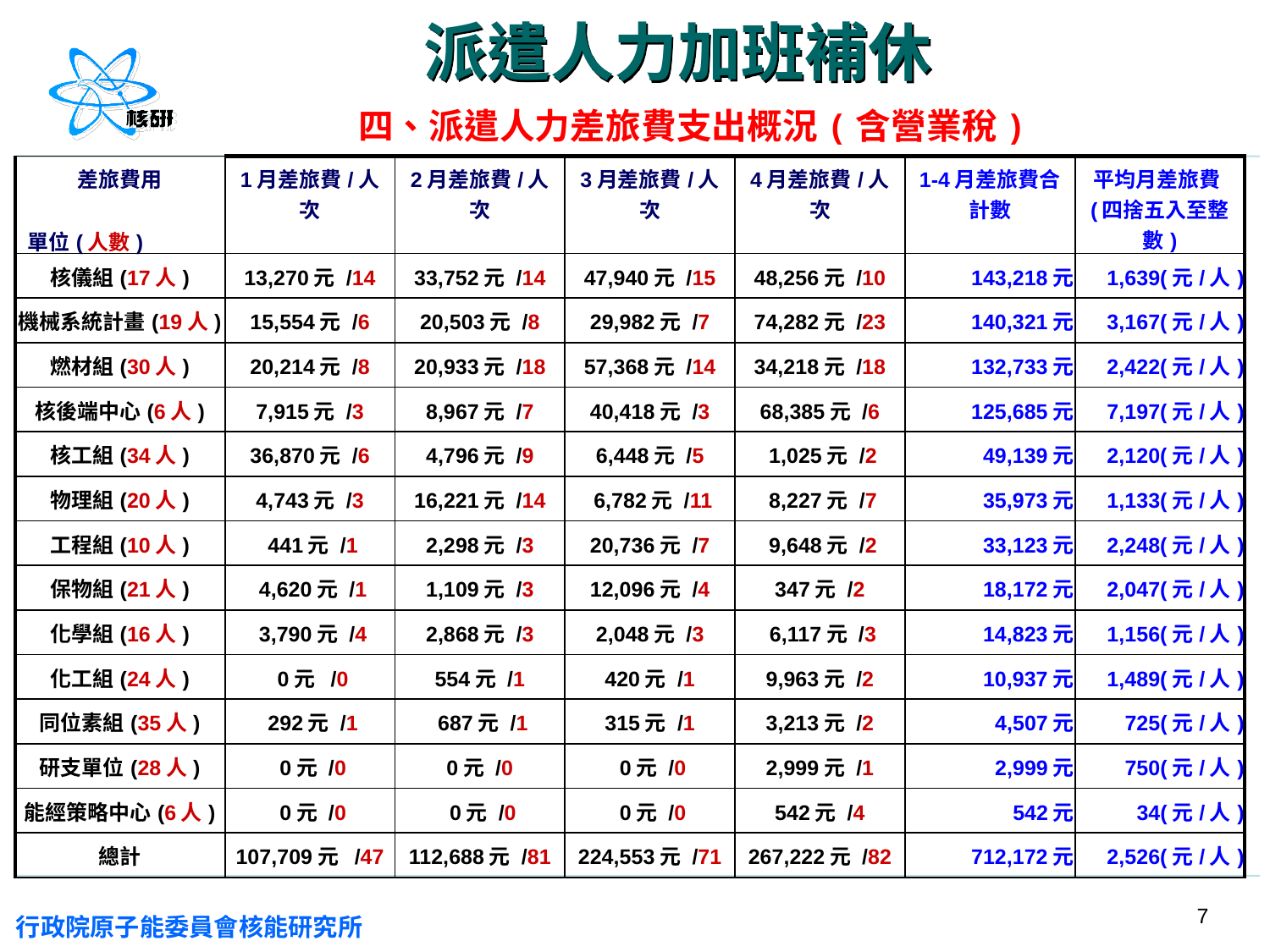

# 派遣人力加班補休
四、派遣人力差旅費支出概況(含營業稅)
| 差旅費用 單位(人數) | 1月差旅費/人次 | 2月差旅費/人次 | 3月差旅費/人次 | 4月差旅費/人次 | 1-4月差旅費合計數 | 平均月差旅費(四捨五入至整數) |
| --- | --- | --- | --- | --- | --- | --- |
| 核儀組(17人) | 13,270元 /14 | 33,752元 /14 | 47,940元 /15 | 48,256元 /10 | 143,218元 | 1,639(元/人) |
| 機械系統計畫(19人) | 15,554元 /6 | 20,503元 /8 | 29,982元 /7 | 74,282元 /23 | 140,321元 | 3,167(元/人) |
| 燃材組(30人) | 20,214元 /8 | 20,933元 /18 | 57,368元 /14 | 34,218元 /18 | 132,733元 | 2,422(元/人) |
| 核後端中心(6人) | 7,915元 /3 | 8,967元 /7 | 40,418元 /3 | 68,385元 /6 | 125,685元 | 7,197(元/人) |
| 核工組(34人) | 36,870元 /6 | 4,796元 /9 | 6,448元 /5 | 1,025元 /2 | 49,139元 | 2,120(元/人) |
| 物理組(20人) | 4,743元 /3 | 16,221元 /14 | 6,782元 /11 | 8,227元 /7 | 35,973元 | 1,133(元/人) |
| 工程組(10人) | 441元 /1 | 2,298元 /3 | 20,736元 /7 | 9,648元 /2 | 33,123元 | 2,248(元/人) |
| 保物組(21人) | 4,620元 /1 | 1,109元 /3 | 12,096元 /4 | 347元 /2 | 18,172元 | 2,047(元/人) |
| 化學組(16人) | 3,790元 /4 | 2,868元 /3 | 2,048元 /3 | 6,117元 /3 | 14,823元 | 1,156(元/人) |
| 化工組(24人) | 0元 /0 | 554元 /1 | 420元 /1 | 9,963元 /2 | 10,937元 | 1,489(元/人) |
| 同位素組(35人) | 292元 /1 | 687元 /1 | 315元 /1 | 3,213元 /2 | 4,507元 | 725(元/人) |
| 研支單位(28人) | 0元 /0 | 0元 /0 | 0元 /0 | 2,999元 /1 | 2,999元 | 750(元/人) |
| 能經策略中心(6人) | 0元 /0 | 0元 /0 | 0元 /0 | 542元 /4 | 542元 | 34(元/人) |
| 總計 | 107,709元 /47 | 112,688元 /81 | 224,553元 /71 | 267,222元 /82 | 712,172元 | 2,526(元/人) |
7